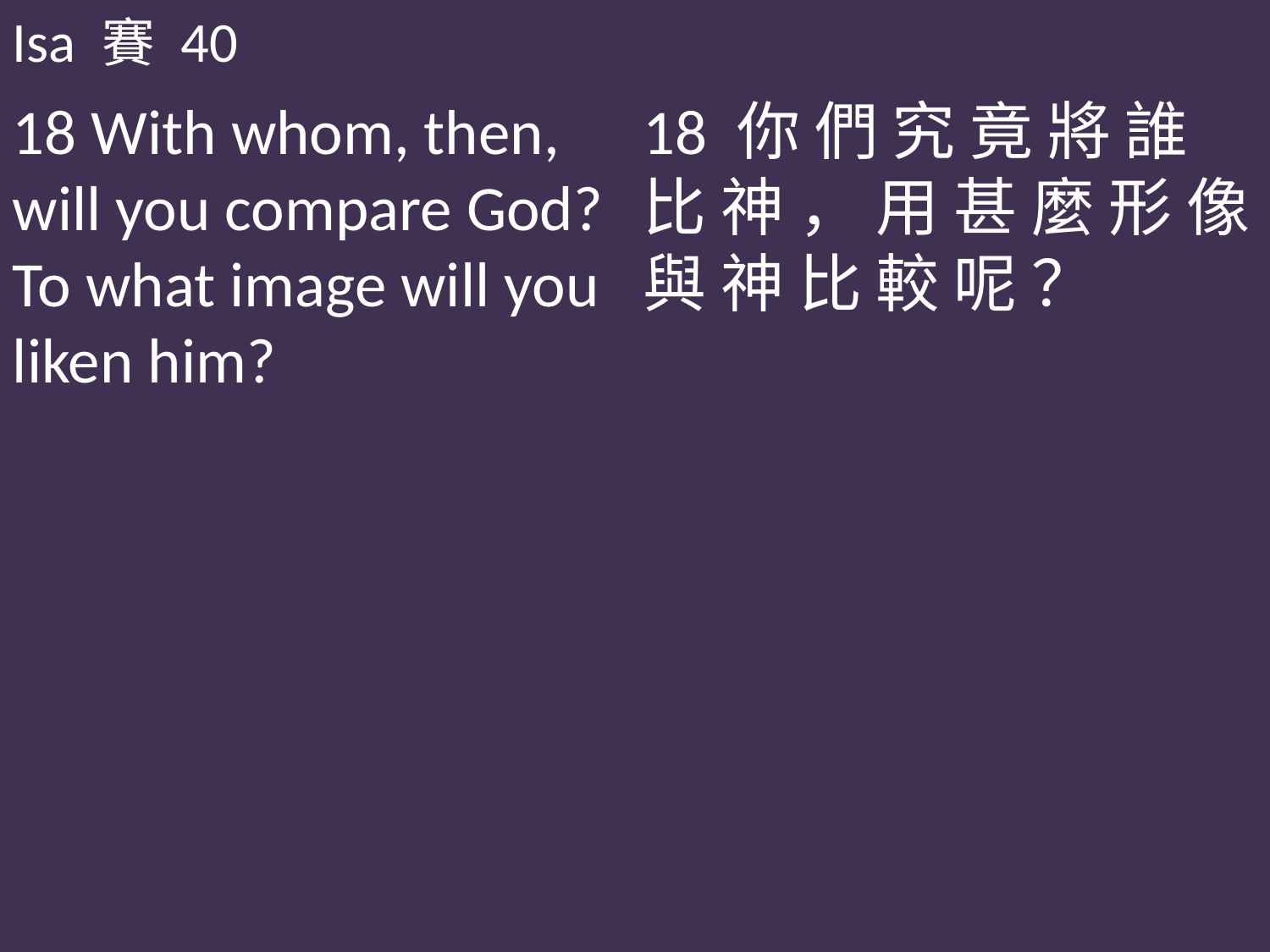

Isa 賽 40
18 With whom, then, will you compare God? To what image will you liken him?
18 你 們 究 竟 將 誰 比 神 ， 用 甚 麼 形 像 與 神 比 較 呢 ？